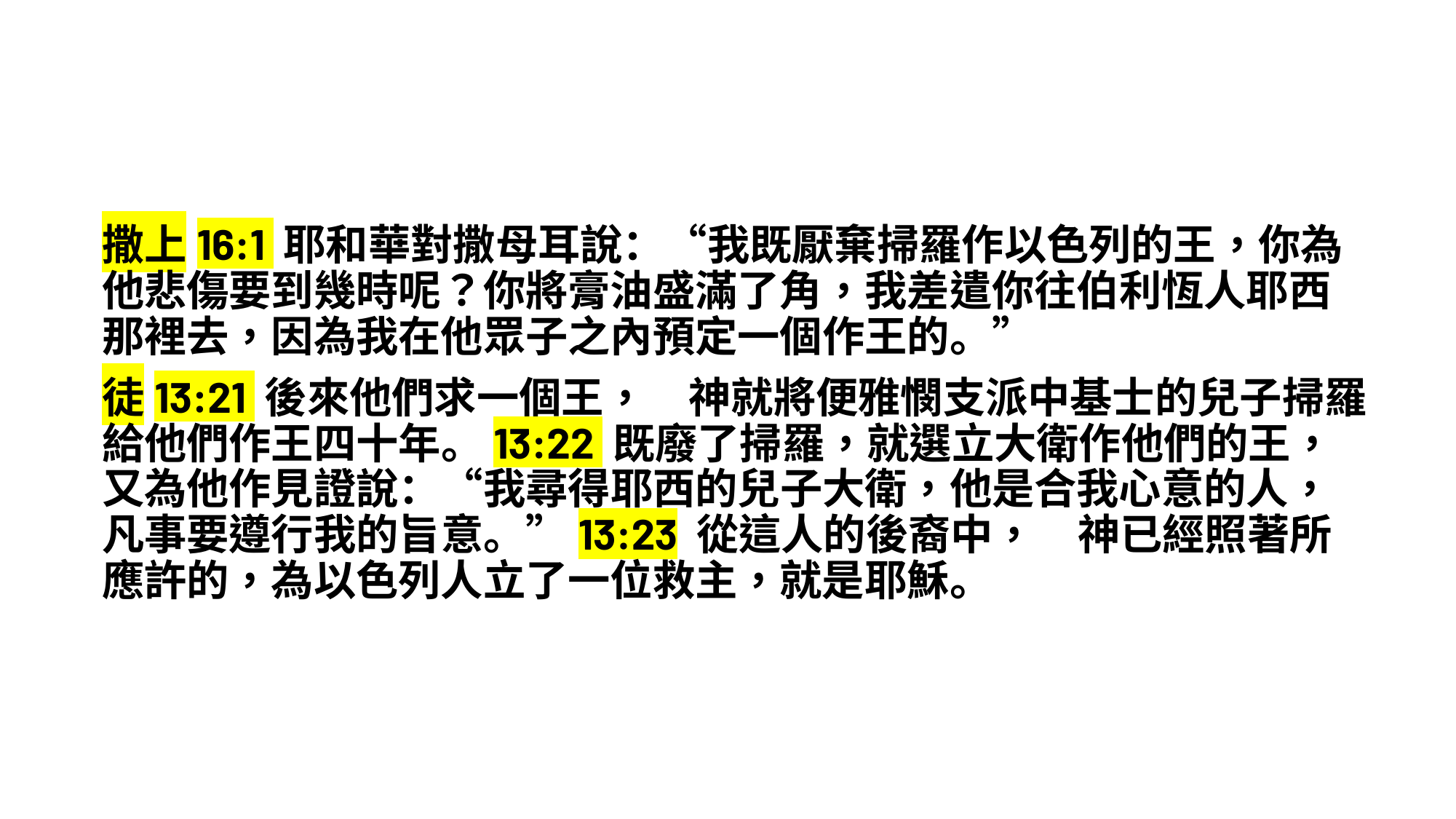

撒上16:1 耶和華對撒母耳說：“我既厭棄掃羅作以色列的王，你為他悲傷要到幾時呢？你將膏油盛滿了角，我差遣你往伯利恆人耶西那裡去，因為我在他眾子之內預定一個作王的。”
徒13:21 後來他們求一個王，　神就將便雅憫支派中基士的兒子掃羅給他們作王四十年。13:22 既廢了掃羅，就選立大衛作他們的王，又為他作見證說：“我尋得耶西的兒子大衛，他是合我心意的人，凡事要遵行我的旨意。”13:23 從這人的後裔中，　神已經照著所應許的，為以色列人立了一位救主，就是耶穌。